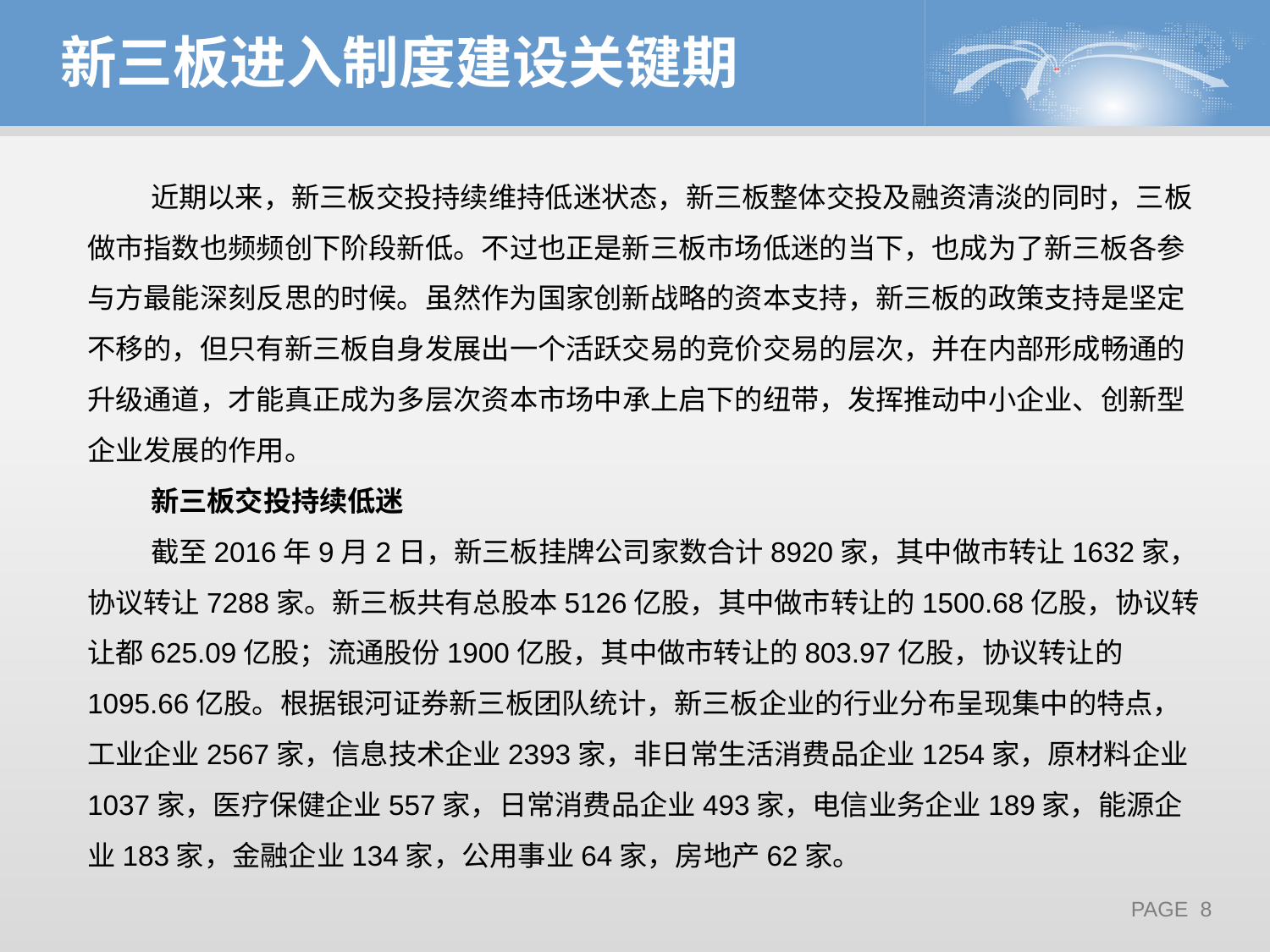

新三板进入制度建设关键期
近期以来，新三板交投持续维持低迷状态，新三板整体交投及融资清淡的同时，三板做市指数也频频创下阶段新低。不过也正是新三板市场低迷的当下，也成为了新三板各参与方最能深刻反思的时候。虽然作为国家创新战略的资本支持，新三板的政策支持是坚定不移的，但只有新三板自身发展出一个活跃交易的竞价交易的层次，并在内部形成畅通的升级通道，才能真正成为多层次资本市场中承上启下的纽带，发挥推动中小企业、创新型企业发展的作用。
新三板交投持续低迷
截至2016年9月2日，新三板挂牌公司家数合计8920家，其中做市转让1632家，协议转让7288家。新三板共有总股本5126亿股，其中做市转让的1500.68亿股，协议转让都625.09亿股；流通股份1900亿股，其中做市转让的803.97亿股，协议转让的1095.66亿股。根据银河证券新三板团队统计，新三板企业的行业分布呈现集中的特点，工业企业2567家，信息技术企业2393家，非日常生活消费品企业1254家，原材料企业1037家，医疗保健企业557家，日常消费品企业493家，电信业务企业189家，能源企业183家，金融企业134家，公用事业64家，房地产62家。